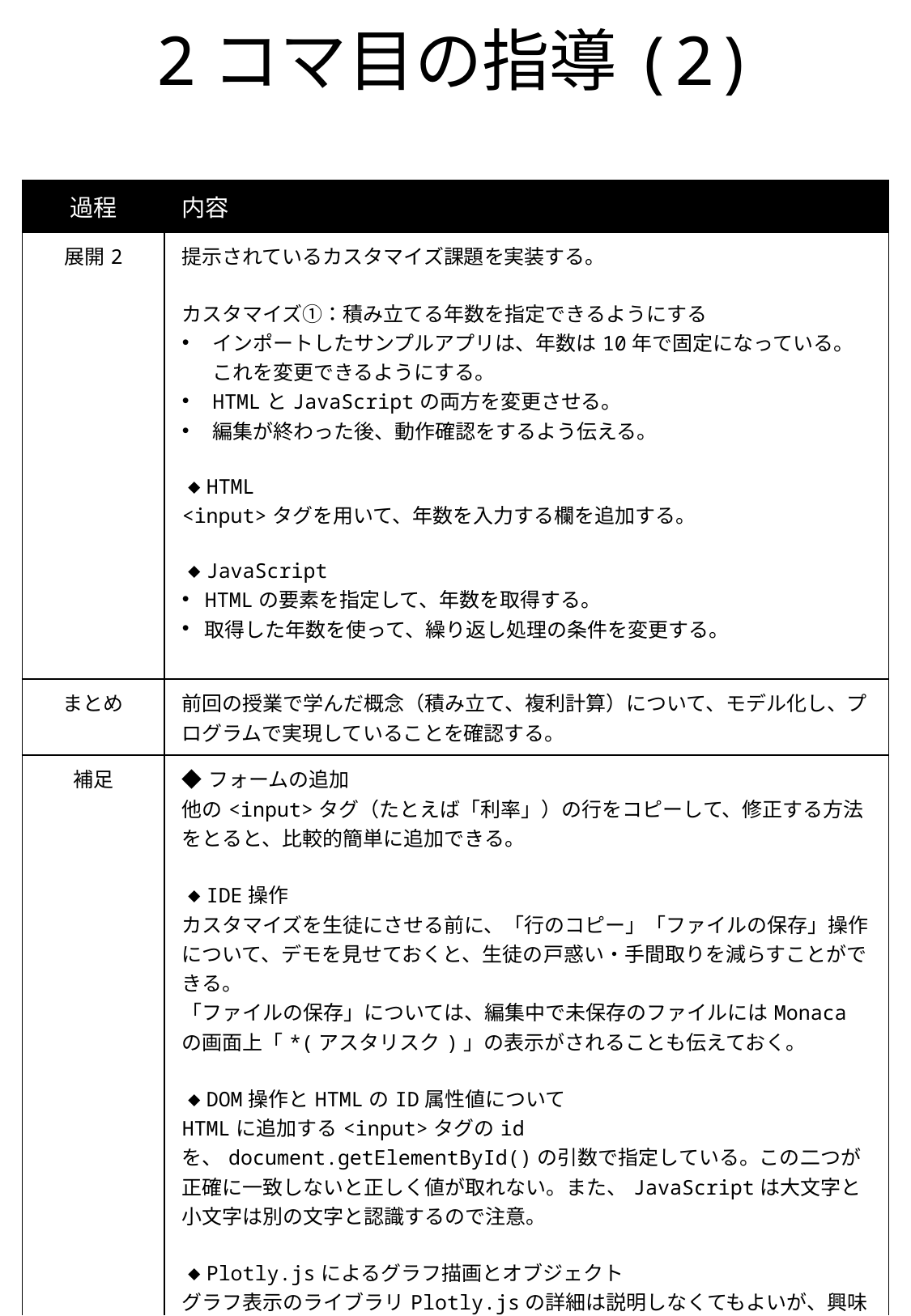

# 2コマ目の指導(2)
| 過程 | 内容 |
| --- | --- |
| 展開2 | 提示されているカスタマイズ課題を実装する。 カスタマイズ①：積み立てる年数を指定できるようにする インポートしたサンプルアプリは、年数は10年で固定になっている。これを変更できるようにする。 HTMLとJavaScriptの両方を変更させる。 編集が終わった後、動作確認をするよう伝える。 ◆HTML <input>タグを用いて、年数を入力する欄を追加する。 ◆JavaScript HTMLの要素を指定して、年数を取得する。 取得した年数を使って、繰り返し処理の条件を変更する。 |
| まとめ | 前回の授業で学んだ概念（積み立て、複利計算）について、モデル化し、プログラムで実現していることを確認する。 |
| 補足 | ◆フォームの追加 他の<input>タグ（たとえば「利率」）の行をコピーして、修正する方法をとると、比較的簡単に追加できる。 ◆IDE操作 カスタマイズを生徒にさせる前に、「行のコピー」「ファイルの保存」操作について、デモを見せておくと、生徒の戸惑い・手間取りを減らすことができる。 「ファイルの保存」については、編集中で未保存のファイルにはMonacaの画面上「\*(アスタリスク)」の表示がされることも伝えておく。 ◆DOM操作とHTMLのID属性値について HTMLに追加する<input>タグのidを、document.getElementById()の引数で指定している。この二つが正確に一致しないと正しく値が取れない。また、JavaScriptは大文字と小文字は別の文字と認識するので注意。 ◆Plotly.jsによるグラフ描画とオブジェクト グラフ表示のライブラリPlotly.jsの詳細は説明しなくてもよいが、興味のある生徒には、説明をしてもよい。 JavaScriptでは、配列は『[]』で作れるが、オブジェクトは 『{}』で作れる。Plotly.jsでは、グラフの値やタイトルなどの情報を配列やオブジェクトの形で設定している。 |